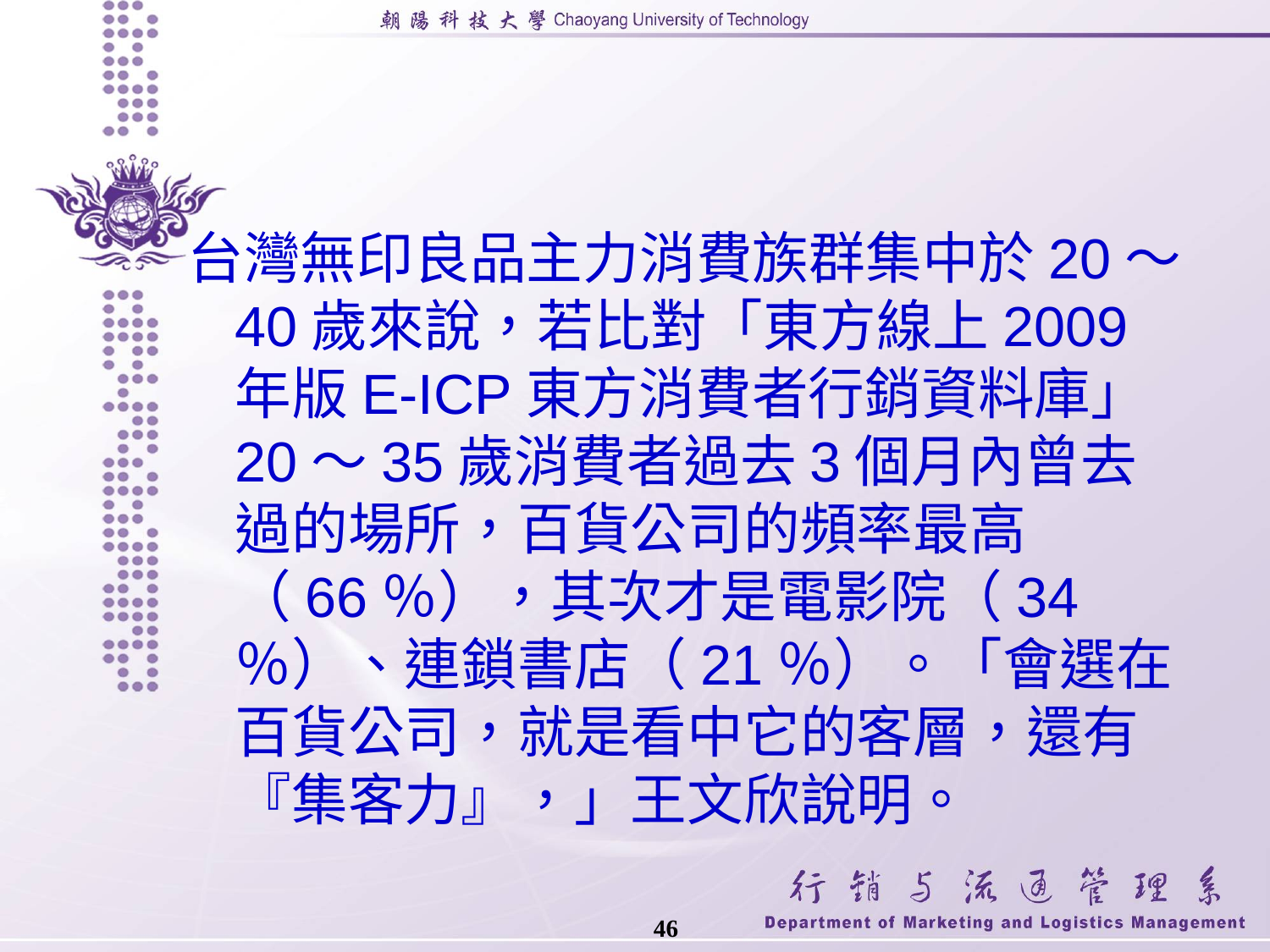

#
台灣無印良品主力消費族群集中於20～40歲來說，若比對「東方線上2009年版E-ICP東方消費者行銷資料庫」20～35歲消費者過去3個月內曾去過的場所，百貨公司的頻率最高（66％），其次才是電影院（34％）、連鎖書店（21％）。「會選在百貨公司，就是看中它的客層，還有『集客力』，」王文欣說明。

46